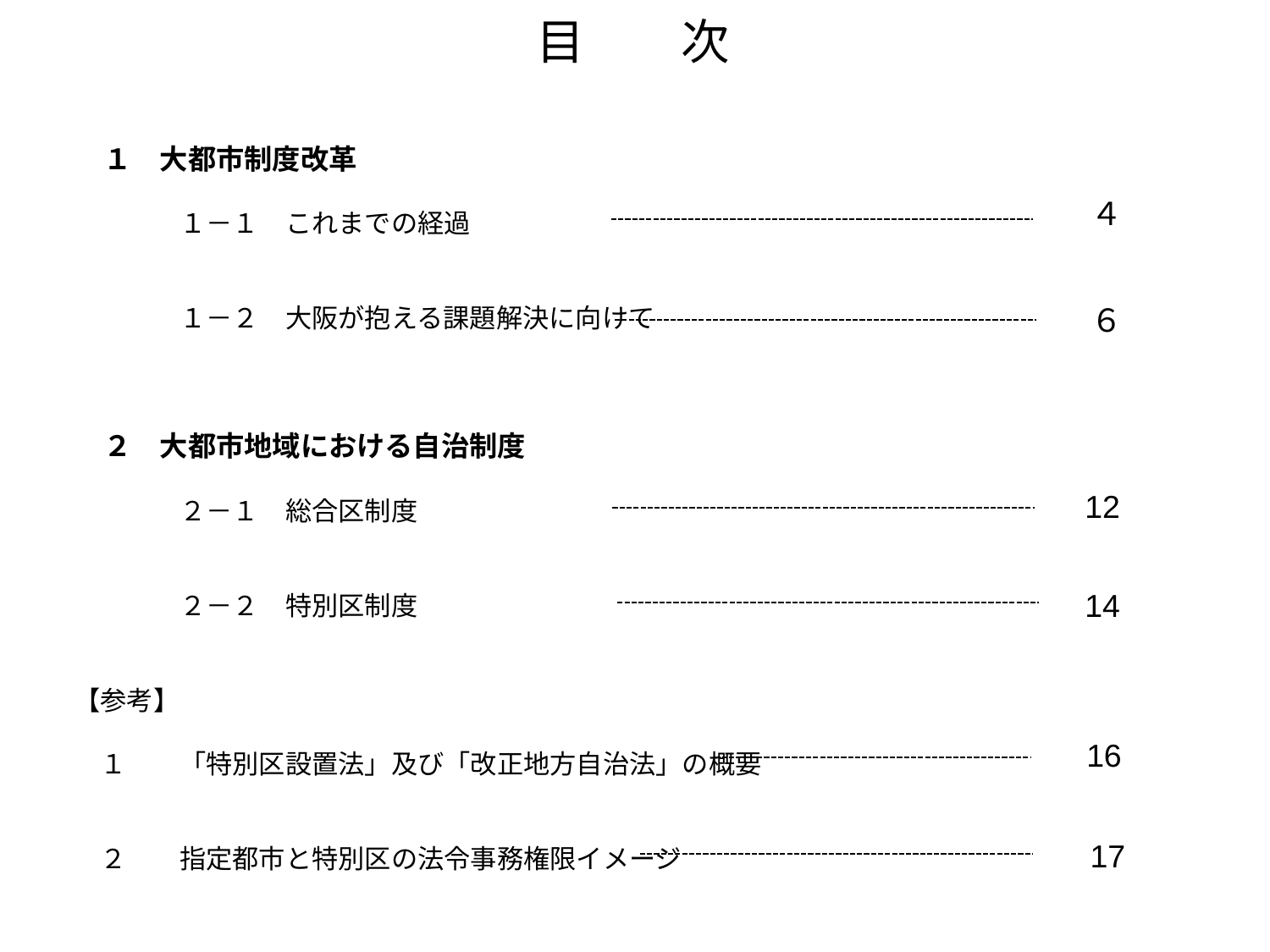

# 目　　次

　　１　大都市制度改革

　　　　　１－１　これまでの経過

　　　　　１－２　大阪が抱える課題解決に向けて

　　２　大都市地域における自治制度

　　　　　２－１　総合区制度

　　　　　２－２　特別区制度

　【参考】

　　１　　「特別区設置法」及び「改正地方自治法」の概要

　　２　　指定都市と特別区の法令事務権限イメージ

４

６

16

12

14

17